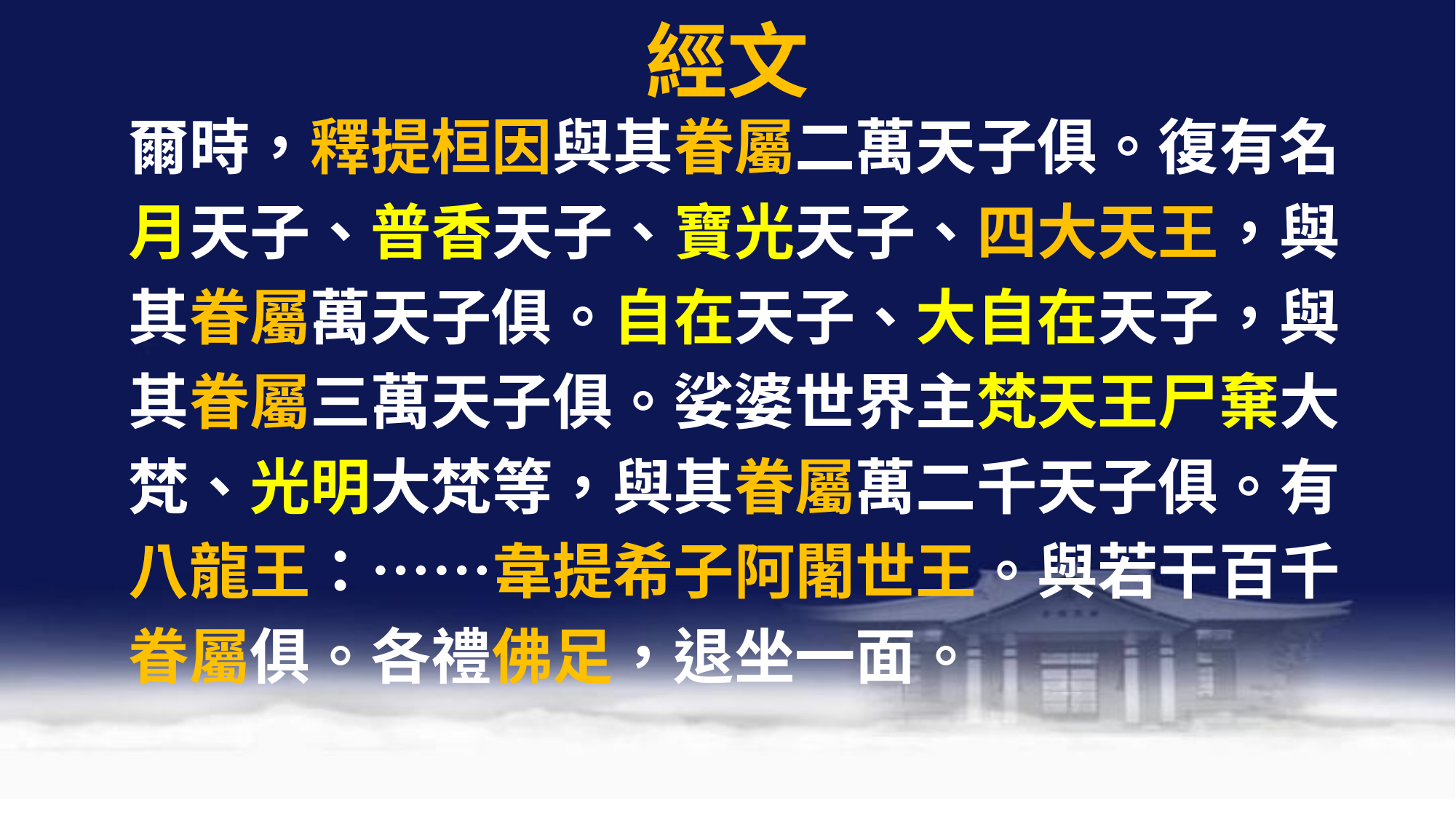

# 經文
爾時，釋提桓因與其眷屬二萬天子俱。復有名
月天子、普香天子、寶光天子、四大天王，與
其眷屬萬天子俱。自在天子、大自在天子，與
其眷屬三萬天子俱。娑婆世界主梵天王尸棄大
梵、光明大梵等，與其眷屬萬二千天子俱。有
八龍王：……韋提希子阿闍世王。與若干百千
眷屬俱。各禮佛足，退坐一面。